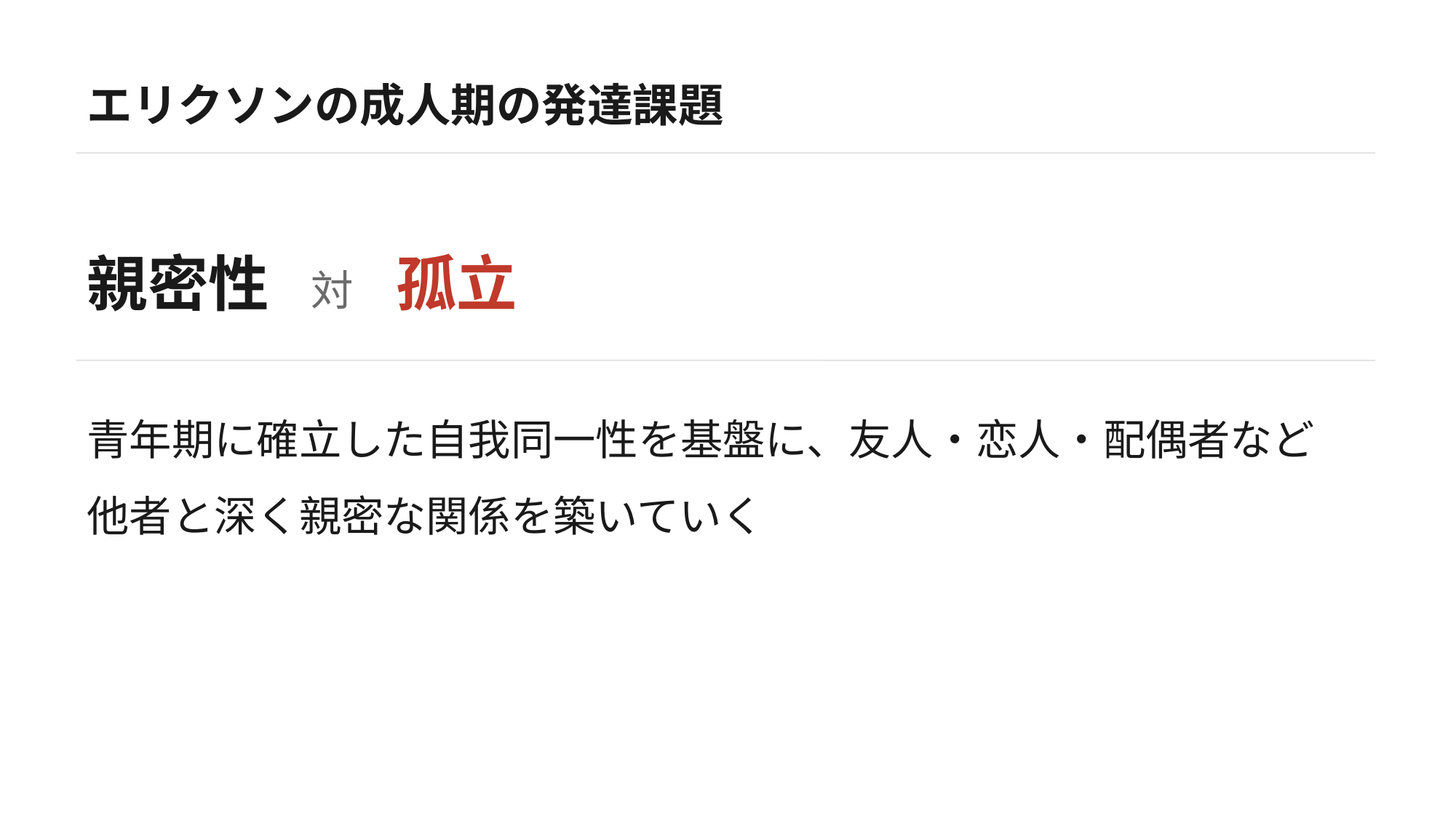

エリクソンの成人期の発達課題

親密性　対　孤立

青年期に確立した自我同一性を基盤に、友人・恋人・配偶者など他者と深く親密な関係を築いていく